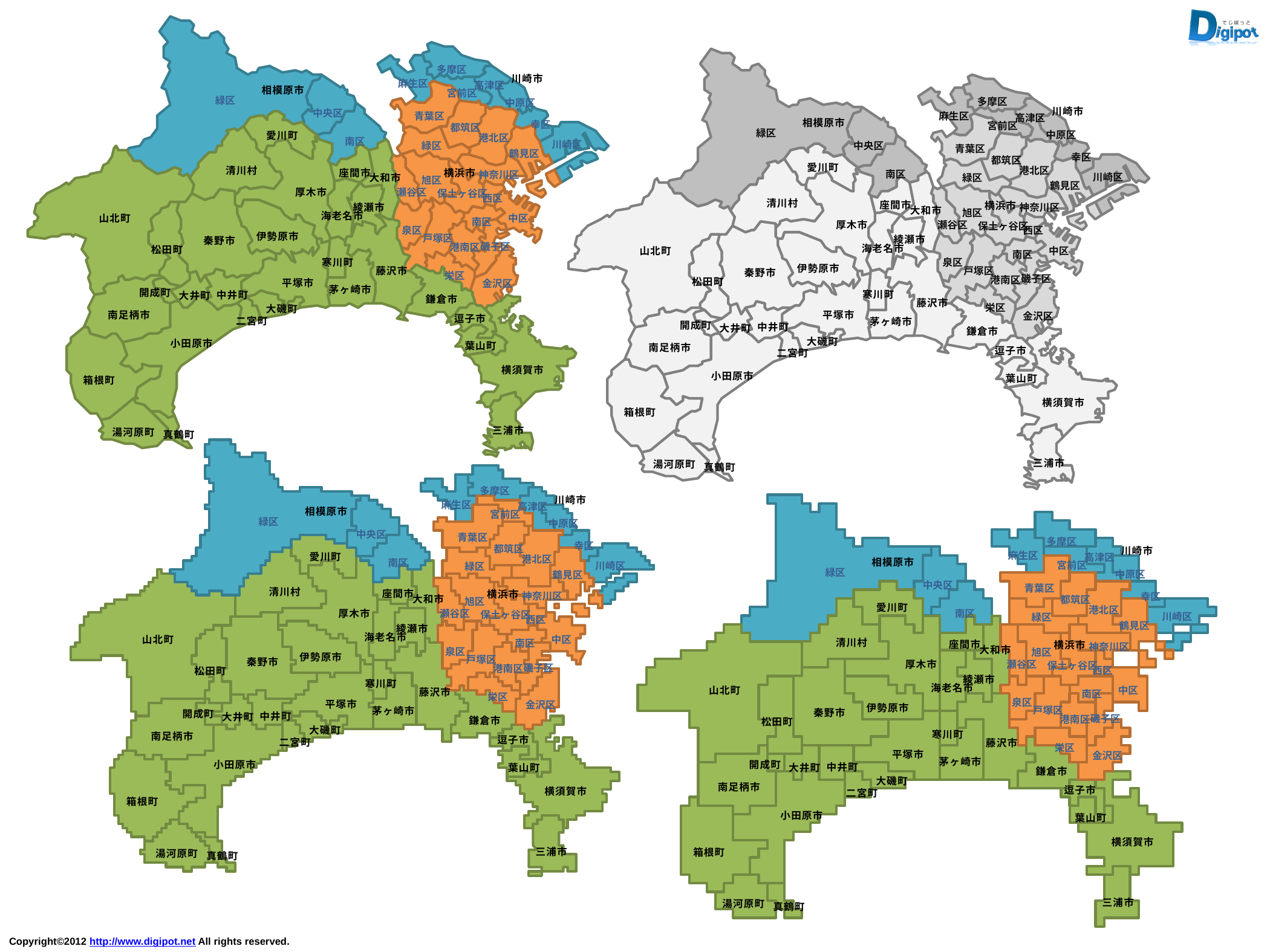

多摩区
麻生区
高津区
宮前区
緑区
中原区
中央区
青葉区
幸区
都筑区
港北区
南区
川崎区
緑区
鶴見区
神奈川区
旭区
瀬谷区
保土ヶ谷区
西区
中区
南区
泉区
戸塚区
磯子区
港南区
栄区
金沢区
川崎市
相模原市
愛川町
清川村
座間市
横浜市
大和市
厚木市
綾瀬市
海老名市
山北町
伊勢原市
秦野市
松田町
寒川町
藤沢市
平塚市
茅ヶ崎市
開成町
中井町
大井町
鎌倉市
大磯町
南足柄市
逗子市
二宮町
小田原市
葉山町
横須賀市
箱根町
三浦市
湯河原町
真鶴町

多摩区
麻生区
高津区
宮前区
緑区
中原区
中央区
青葉区
幸区
都筑区
港北区
南区
川崎区
緑区
鶴見区
神奈川区
旭区
瀬谷区
保土ヶ谷区
西区
中区
南区
泉区
戸塚区
磯子区
港南区
栄区
金沢区
川崎市
相模原市
愛川町
清川村
座間市
横浜市
大和市
厚木市
綾瀬市
海老名市
山北町
伊勢原市
秦野市
松田町
寒川町
藤沢市
平塚市
茅ヶ崎市
開成町
中井町
大井町
鎌倉市
大磯町
南足柄市
逗子市
二宮町
小田原市
葉山町
横須賀市
箱根町
三浦市
湯河原町
真鶴町

多摩区
麻生区
高津区
宮前区
緑区
中原区
中央区
青葉区
幸区
都筑区
港北区
南区
川崎区
緑区
鶴見区
神奈川区
旭区
瀬谷区
保土ヶ谷区
西区
中区
南区
泉区
戸塚区
磯子区
港南区
栄区
金沢区
川崎市
相模原市
愛川町
清川村
座間市
横浜市
大和市
厚木市
綾瀬市
海老名市
山北町
伊勢原市
秦野市
松田町
寒川町
藤沢市
平塚市
茅ヶ崎市
開成町
中井町
大井町
鎌倉市
大磯町
南足柄市
逗子市
二宮町
小田原市
葉山町
横須賀市
箱根町
三浦市
湯河原町
真鶴町

多摩区
麻生区
高津区
宮前区
緑区
中原区
中央区
青葉区
幸区
都筑区
港北区
南区
川崎区
緑区
鶴見区
神奈川区
旭区
瀬谷区
保土ヶ谷区
西区
中区
南区
泉区
戸塚区
磯子区
港南区
栄区
金沢区

川崎市
相模原市
愛川町
清川村
座間市
横浜市
大和市
厚木市
綾瀬市
海老名市
山北町
伊勢原市
秦野市
松田町
寒川町
藤沢市
平塚市
茅ヶ崎市
開成町
中井町
大井町
鎌倉市
大磯町
南足柄市
逗子市
二宮町
小田原市
葉山町
横須賀市
箱根町
三浦市
湯河原町
真鶴町